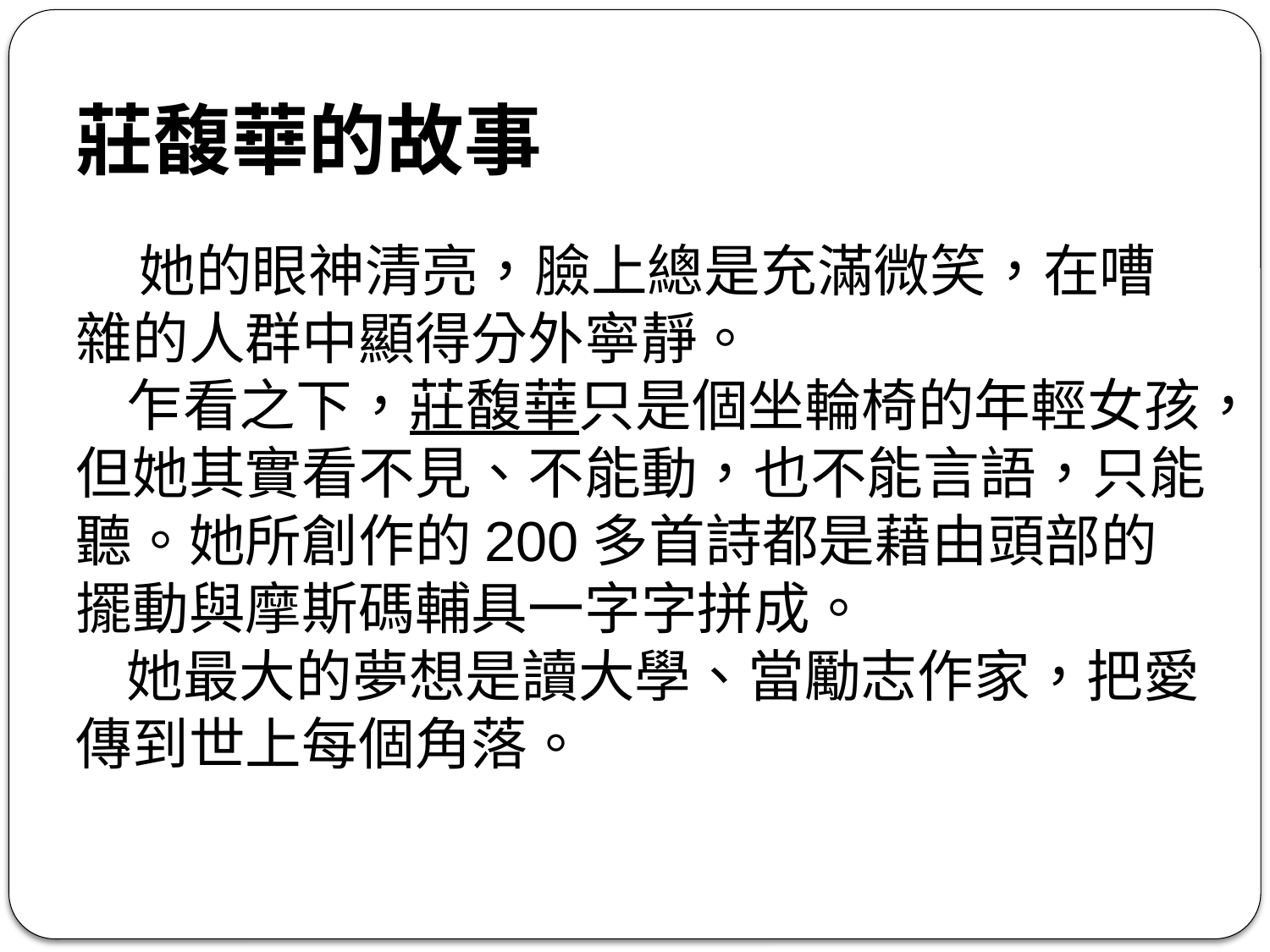

# 莊馥華的故事      她的眼神清亮，臉上總是充滿微笑，在嘈雜的人群中顯得分外寧靜。     乍看之下，莊馥華只是個坐輪椅的年輕女孩，但她其實看不見、不能動，也不能言語，只能聽。她所創作的200多首詩都是藉由頭部的擺動與摩斯碼輔具一字字拼成。     她最大的夢想是讀大學、當勵志作家，把愛傳到世上每個角落。